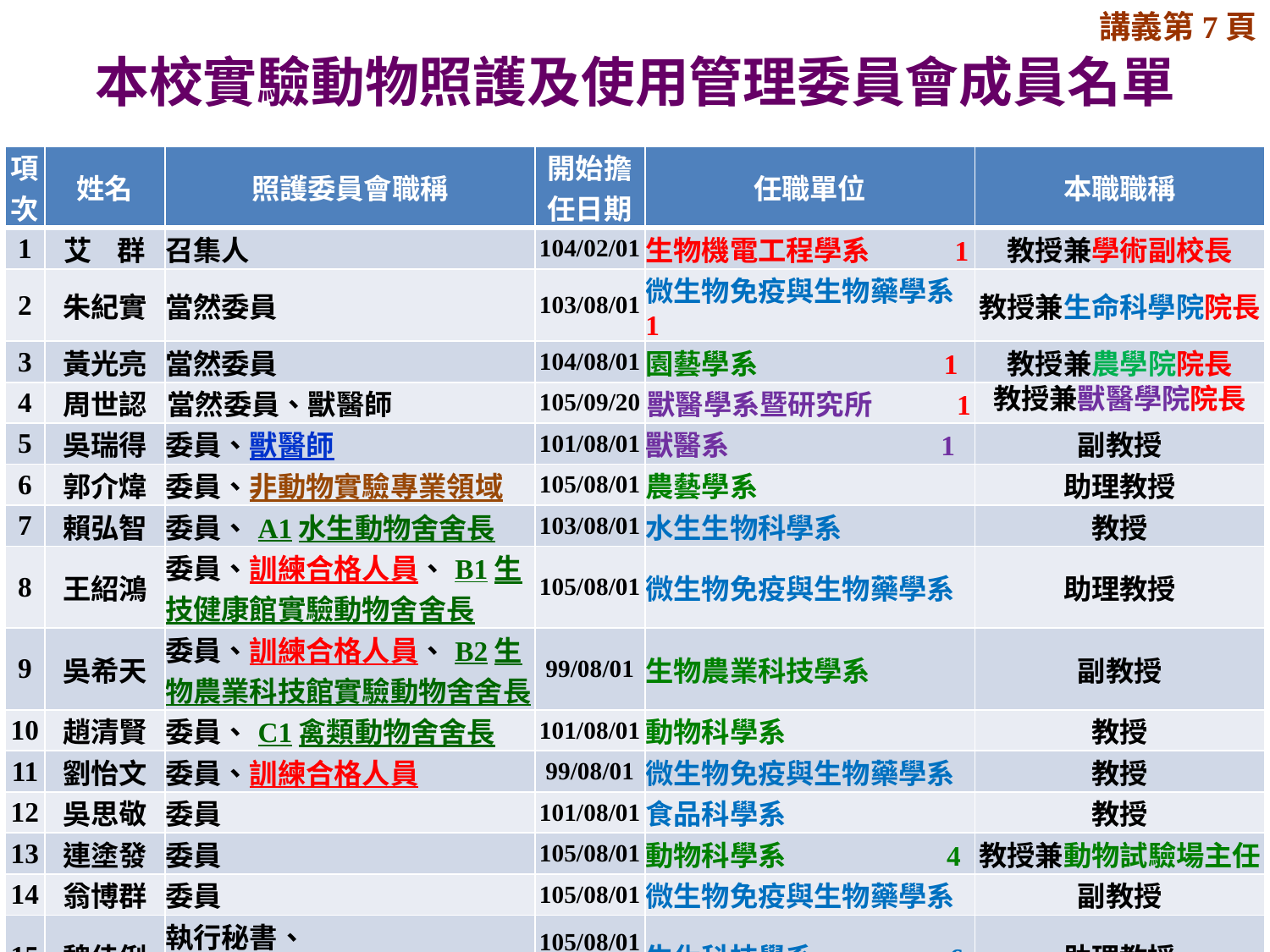

講義第7頁
# 本校實驗動物照護及使用管理委員會成員名單
| 項次 | 姓名 | 照護委員會職稱 | 開始擔任日期 | 任職單位 | 本職職稱 |
| --- | --- | --- | --- | --- | --- |
| 1 | 艾 群 | 召集人 | 104/02/01 | 生物機電工程學系 1 | 教授兼學術副校長 |
| 2 | 朱紀實 | 當然委員 | 103/08/01 | 微生物免疫與生物藥學系1 | 教授兼生命科學院院長 |
| 3 | 黃光亮 | 當然委員 | 104/08/01 | 園藝學系 1 | 教授兼農學院院長 |
| 4 | 周世認 | 當然委員、獸醫師 | 105/09/20 | 獸醫學系暨研究所 1 | 教授兼獸醫學院院長 |
| 5 | 吳瑞得 | 委員、獸醫師 | 101/08/01 | 獸醫系 1 | 副教授 |
| 6 | 郭介煒 | 委員、非動物實驗專業領域 | 105/08/01 | 農藝學系 | 助理教授 |
| 7 | 賴弘智 | 委員、A1水生動物舍舍長 | 103/08/01 | 水生生物科學系 | 教授 |
| 8 | 王紹鴻 | 委員、訓練合格人員、B1生技健康館實驗動物舍舍長 | 105/08/01 | 微生物免疫與生物藥學系 | 助理教授 |
| 9 | 吳希天 | 委員、訓練合格人員、B2生物農業科技館實驗動物舍舍長 | 99/08/01 | 生物農業科技學系 | 副教授 |
| 10 | 趙清賢 | 委員、C1禽類動物舍舍長 | 101/08/01 | 動物科學系 | 教授 |
| 11 | 劉怡文 | 委員、訓練合格人員 | 99/08/01 | 微生物免疫與生物藥學系 | 教授 |
| 12 | 吳思敬 | 委員 | 101/08/01 | 食品科學系 | 教授 |
| 13 | 連塗發 | 委員 | 105/08/01 | 動物科學系 4 | 教授兼動物試驗場主任 |
| 14 | 翁博群 | 委員 | 105/08/01 | 微生物免疫與生物藥學系 | 副教授 |
| 15 | 魏佳俐 | 執行秘書、 訓練合格人員 | 105/08/01 99/08/01 | 生化科技學系 6 | 助理教授 |